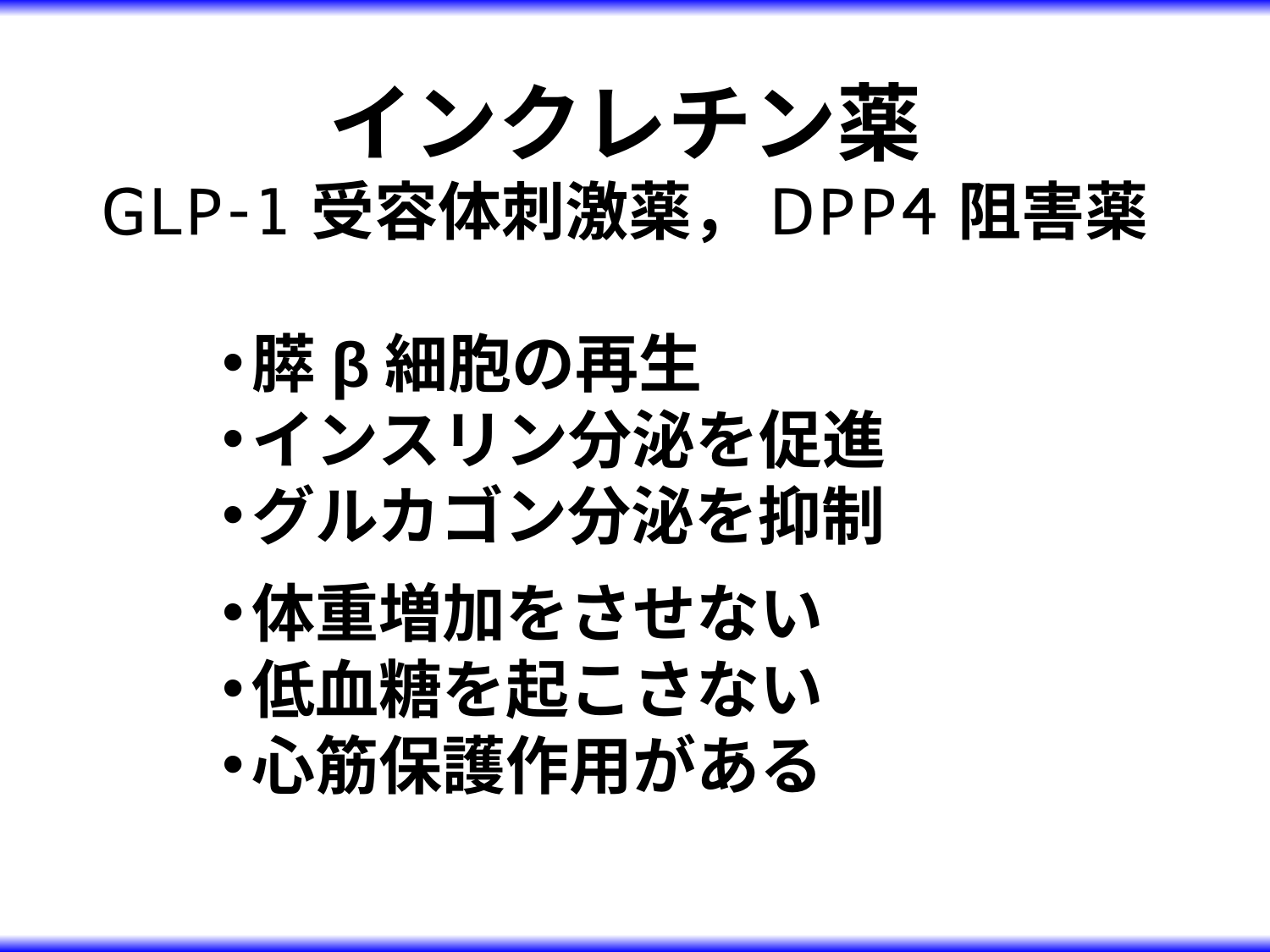

インクレチン薬
GLP-1受容体刺激薬，DPP4阻害薬

膵β細胞の再生
インスリン分泌を促進
グルカゴン分泌を抑制

体重増加をさせない
低血糖を起こさない
心筋保護作用がある